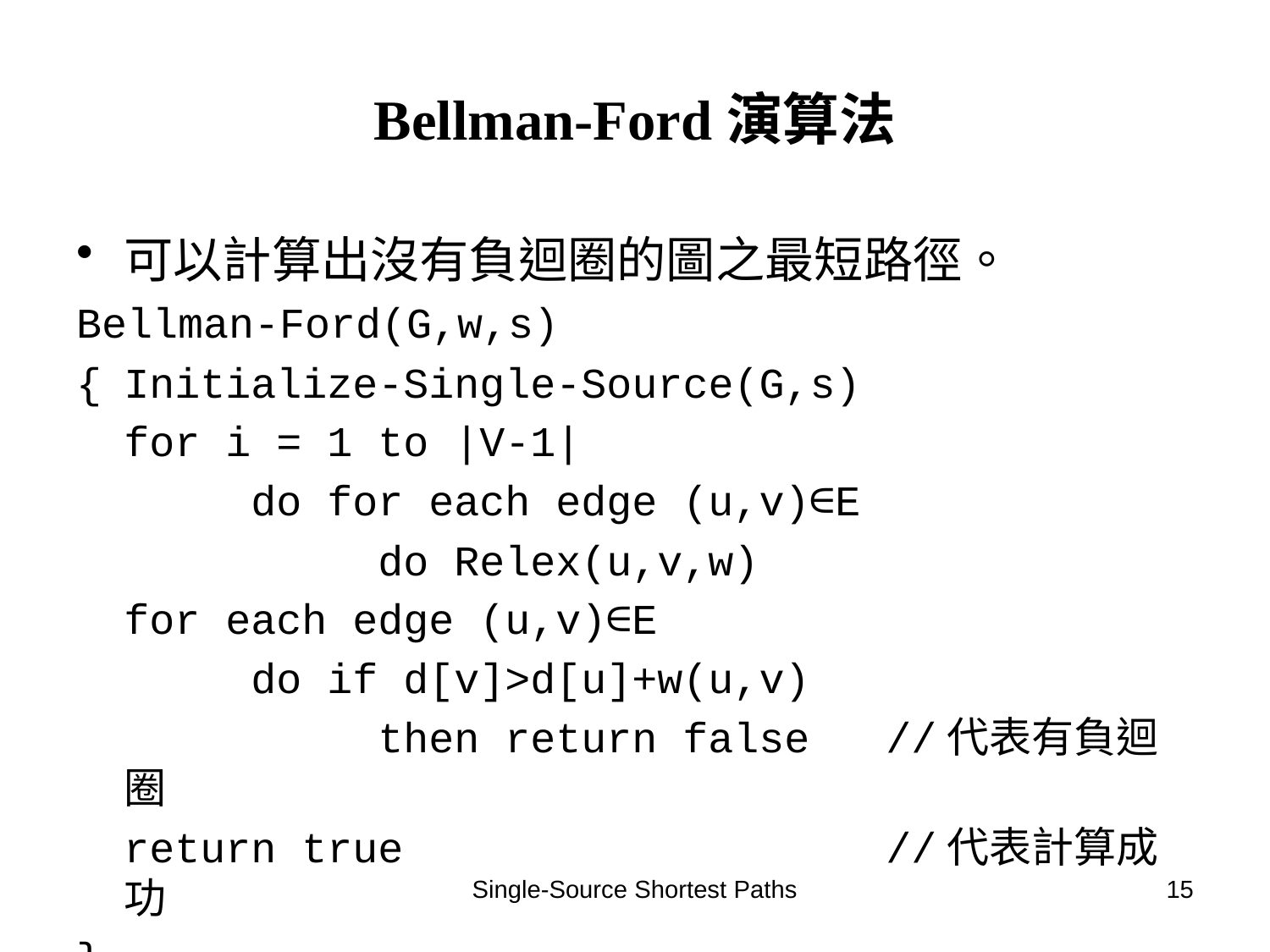

# Bellman-Ford演算法
可以計算出沒有負迴圈的圖之最短路徑。
Bellman-Ford(G,w,s)
{	Initialize-Single-Source(G,s)
	for i = 1 to |V-1|
		do for each edge (u,v)∈E
			do Relex(u,v,w)
	for each edge (u,v)∈E
		do if d[v]>d[u]+w(u,v)
			then return false	//代表有負迴圈
	return true				//代表計算成功
}
Single-Source Shortest Paths
15